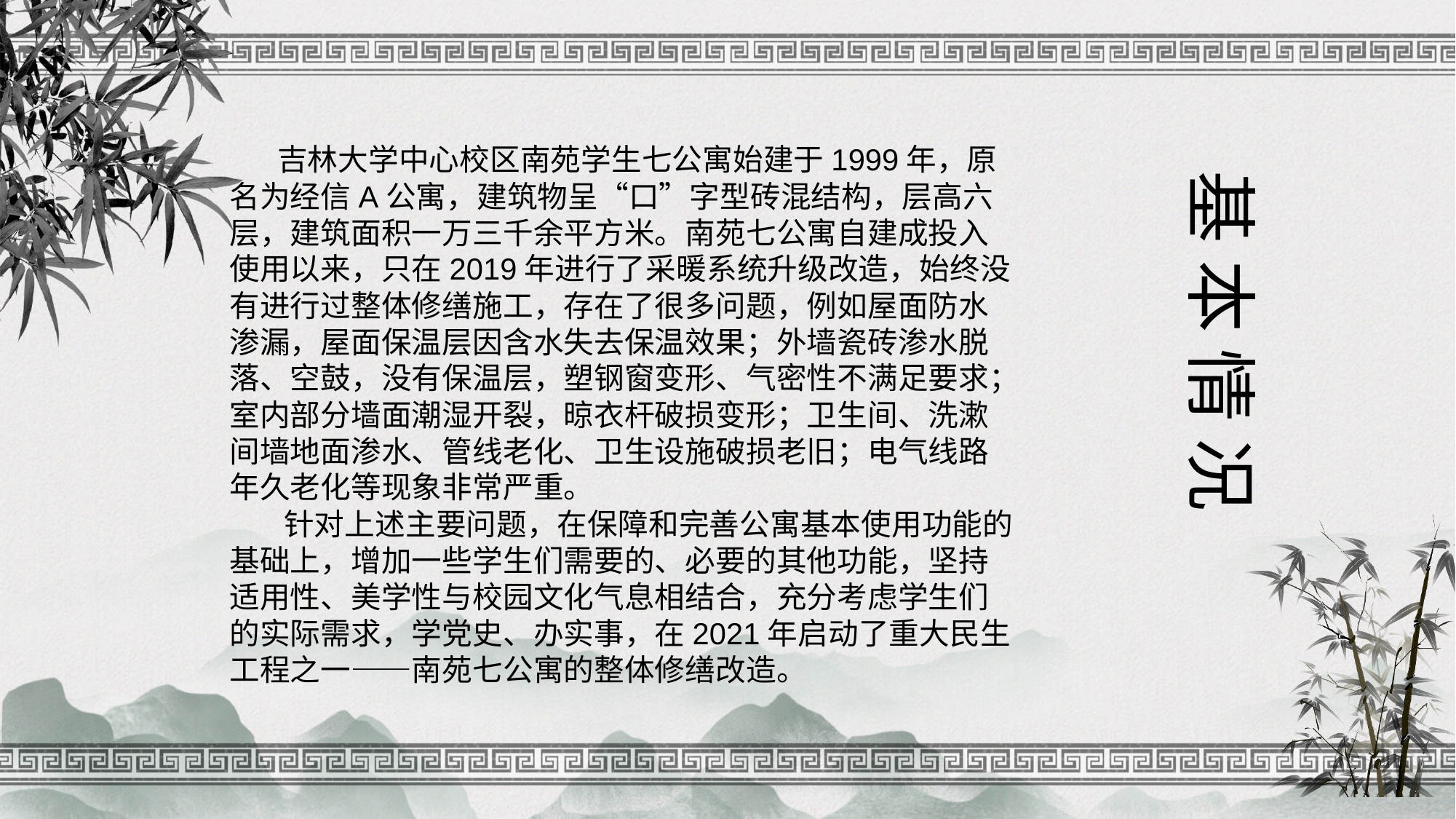

吉林大学中心校区南苑学生七公寓始建于1999年，原名为经信A公寓，建筑物呈“口”字型砖混结构，层高六层，建筑面积一万三千余平方米。南苑七公寓自建成投入使用以来，只在2019年进行了采暖系统升级改造，始终没有进行过整体修缮施工，存在了很多问题，例如屋面防水渗漏，屋面保温层因含水失去保温效果；外墙瓷砖渗水脱落、空鼓，没有保温层，塑钢窗变形、气密性不满足要求；室内部分墙面潮湿开裂，晾衣杆破损变形；卫生间、洗漱间墙地面渗水、管线老化、卫生设施破损老旧；电气线路年久老化等现象非常严重。
       针对上述主要问题，在保障和完善公寓基本使用功能的基础上，增加一些学生们需要的、必要的其他功能，坚持适用性、美学性与校园文化气息相结合，充分考虑学生们的实际需求，学党史、办实事，在2021年启动了重大民生工程之一——南苑七公寓的整体修缮改造。
基 本 情 况